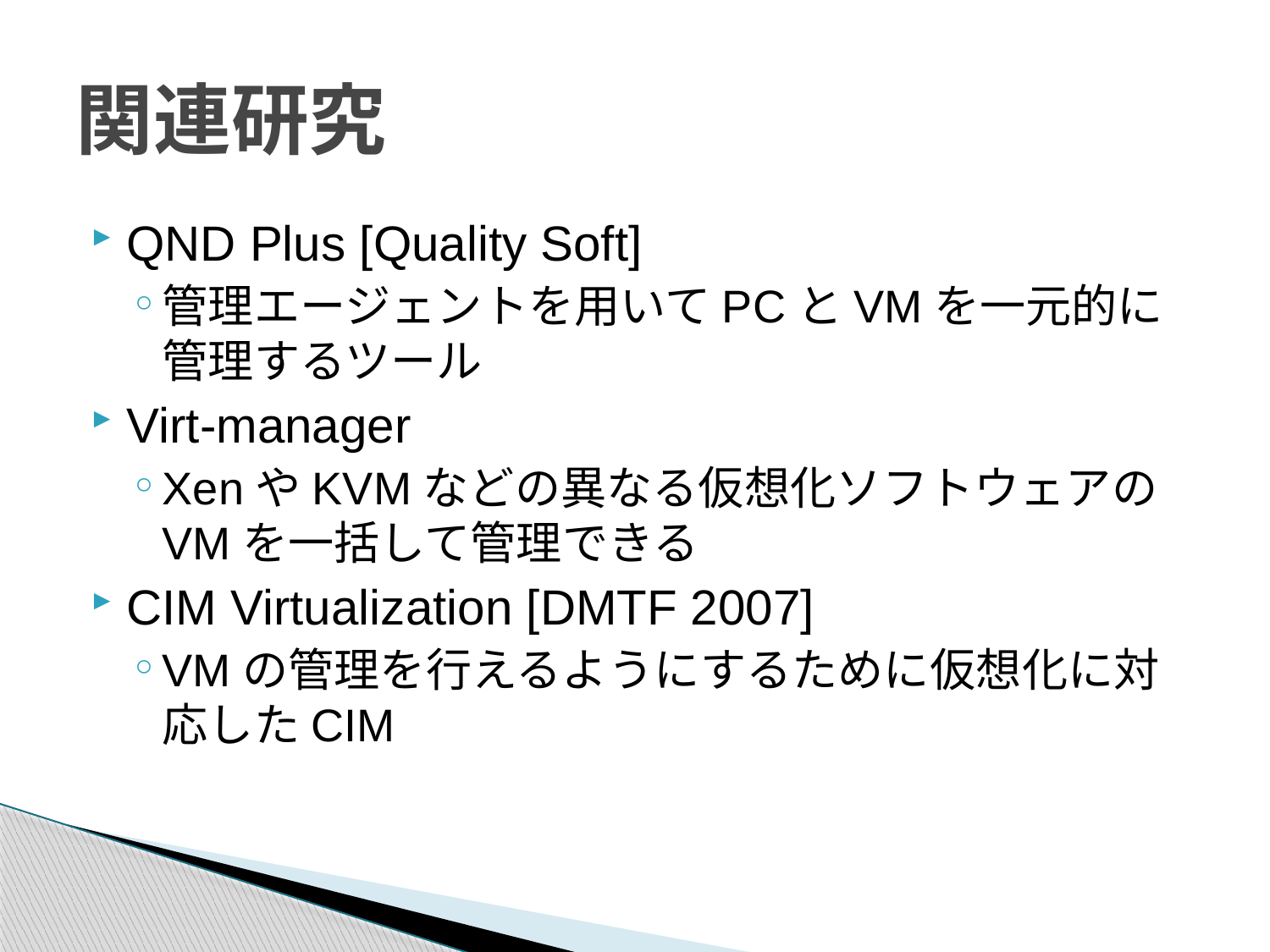

# 関連研究
QND Plus [Quality Soft]
管理エージェントを用いてPCとVMを一元的に管理するツール
Virt-manager
XenやKVMなどの異なる仮想化ソフトウェアのVMを一括して管理できる
CIM Virtualization [DMTF 2007]
VMの管理を行えるようにするために仮想化に対応したCIM